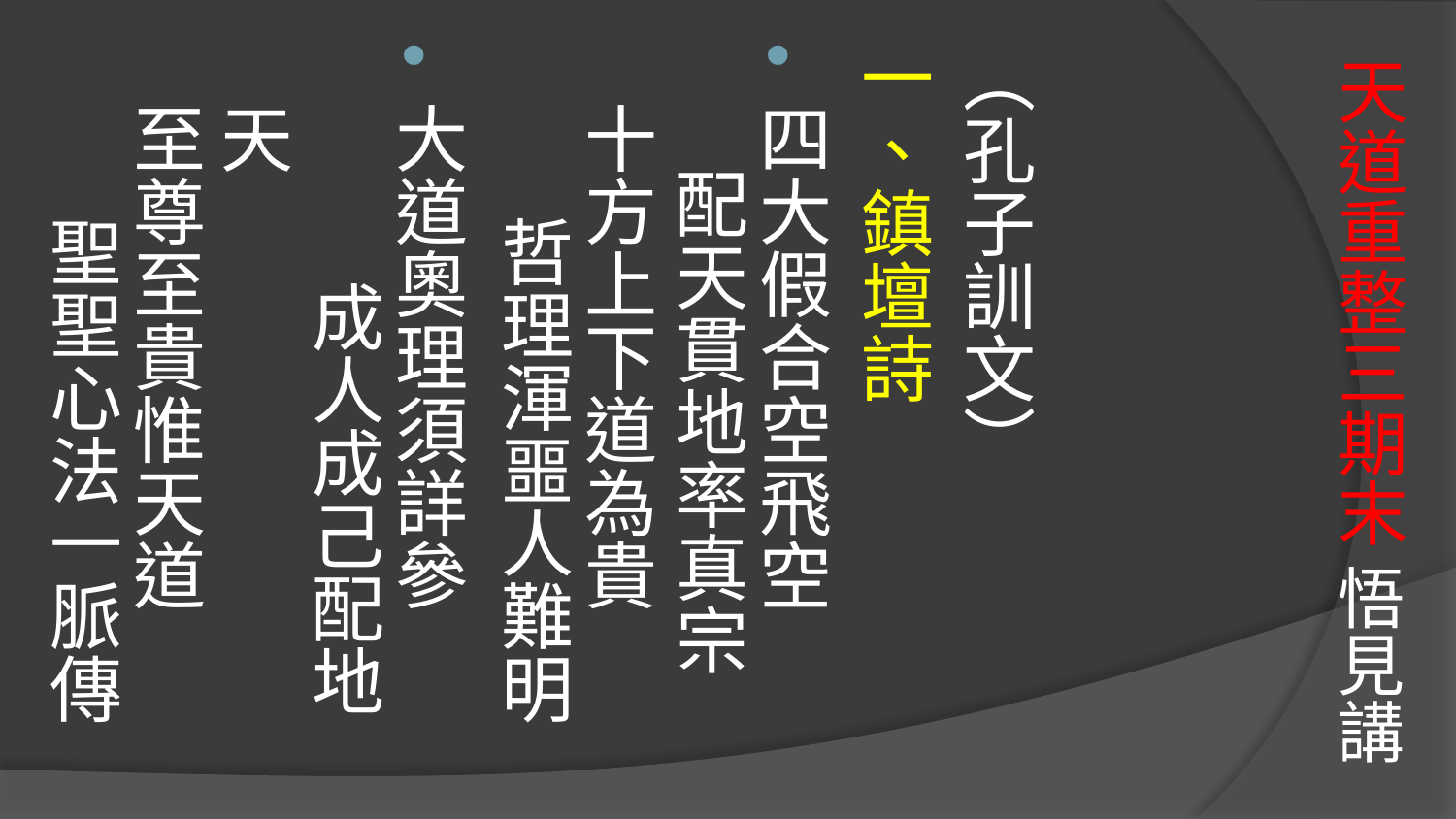

（孔子訓文）
一、鎮壇詩
四大假合空飛空　           配天貫地率真宗
十方上下道為貴　              哲理渾噩人難明
大道奧理須詳參　                  成人成己配地天
至尊至貴惟天道　              聖聖心法一脈傳
# 天道重整三期末 悟見講